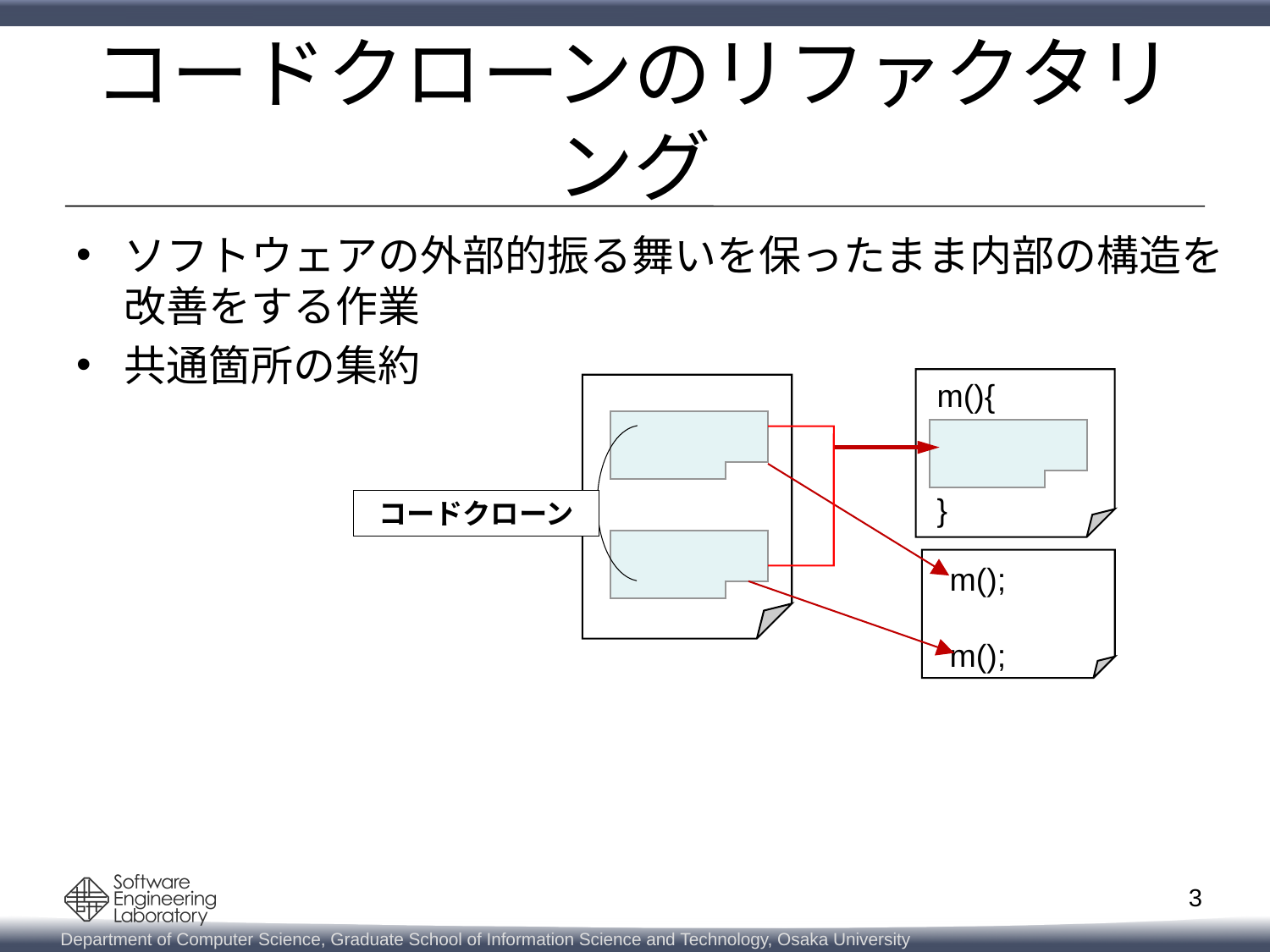

# コードクローンのリファクタリング
ソフトウェアの外部的振る舞いを保ったまま内部の構造を
改善をする作業
共通箇所の集約

m(){

}

コードクローン

m();

m();
3